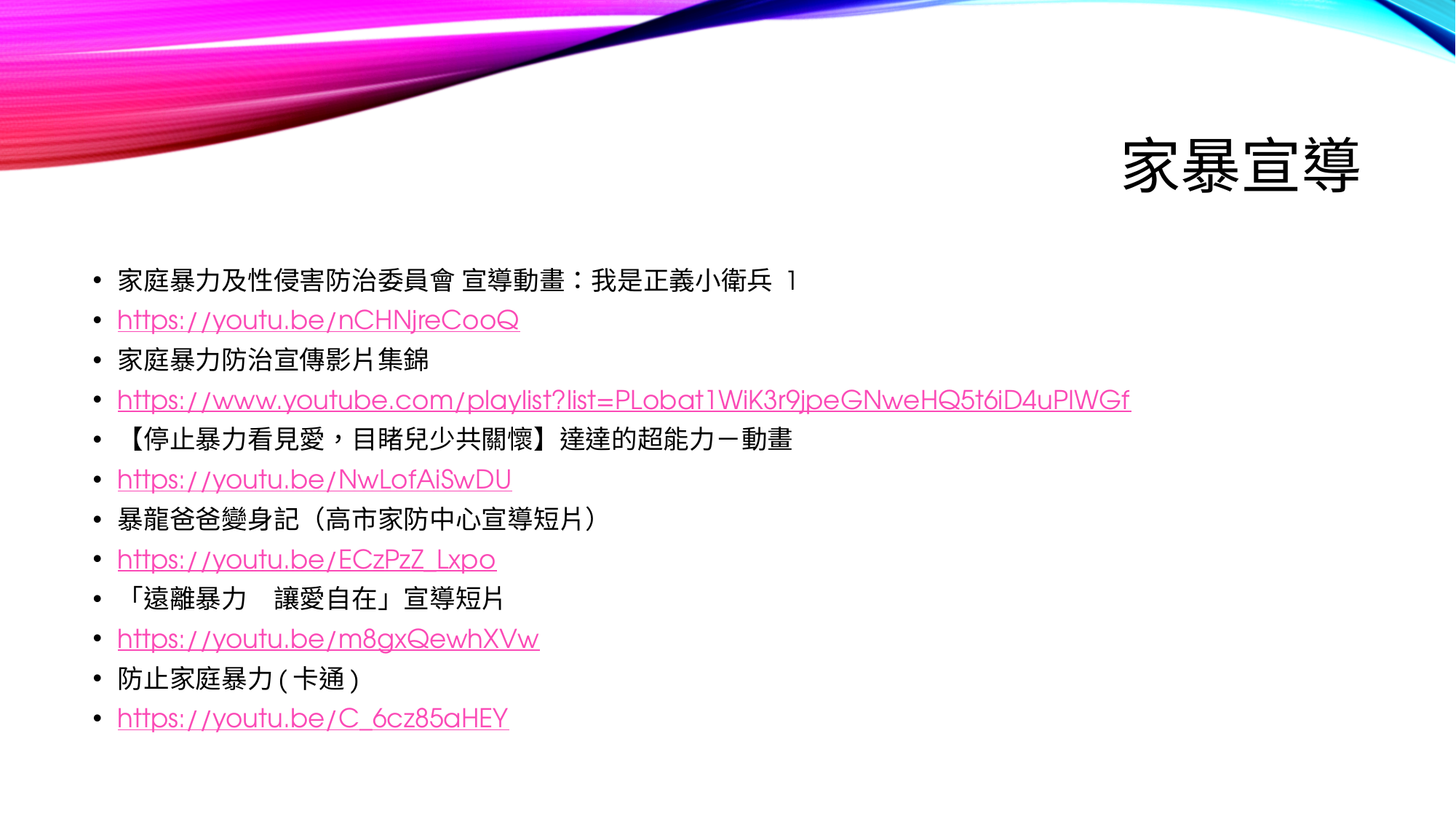

# 家暴宣導
家庭暴力及性侵害防治委員會 宣導動畫：我是正義小衛兵 1
https://youtu.be/nCHNjreCooQ
家庭暴力防治宣傳影片集錦
https://www.youtube.com/playlist?list=PLobat1WiK3r9jpeGNweHQ5t6iD4uPIWGf
【停止暴力看見愛，目睹兒少共關懷】達達的超能力－動畫
https://youtu.be/NwLofAiSwDU
暴龍爸爸變身記（高市家防中心宣導短片）
https://youtu.be/ECzPzZ_Lxpo
「遠離暴力　讓愛自在」宣導短片
https://youtu.be/m8gxQewhXVw
防止家庭暴力(卡通)
https://youtu.be/C_6cz85aHEY